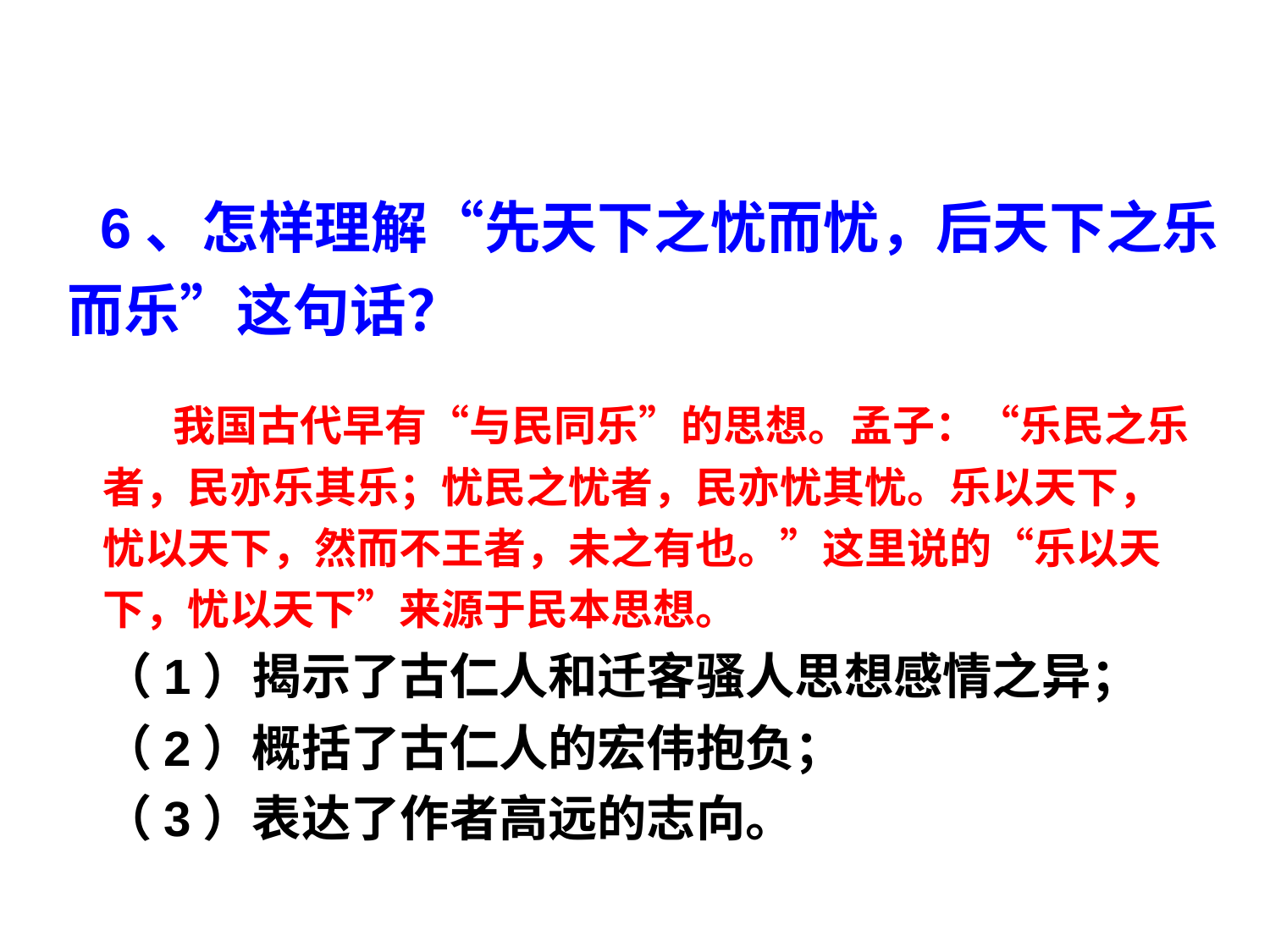

6、怎样理解“先天下之忧而忧，后天下之乐而乐”这句话？
      我国古代早有“与民同乐”的思想。孟子：“乐民之乐者，民亦乐其乐；忧民之忧者，民亦忧其忧。乐以天下，忧以天下，然而不王者，未之有也。”这里说的“乐以天下，忧以天下”来源于民本思想。
（1）揭示了古仁人和迁客骚人思想感情之异；
（2）概括了古仁人的宏伟抱负；
（3）表达了作者高远的志向。